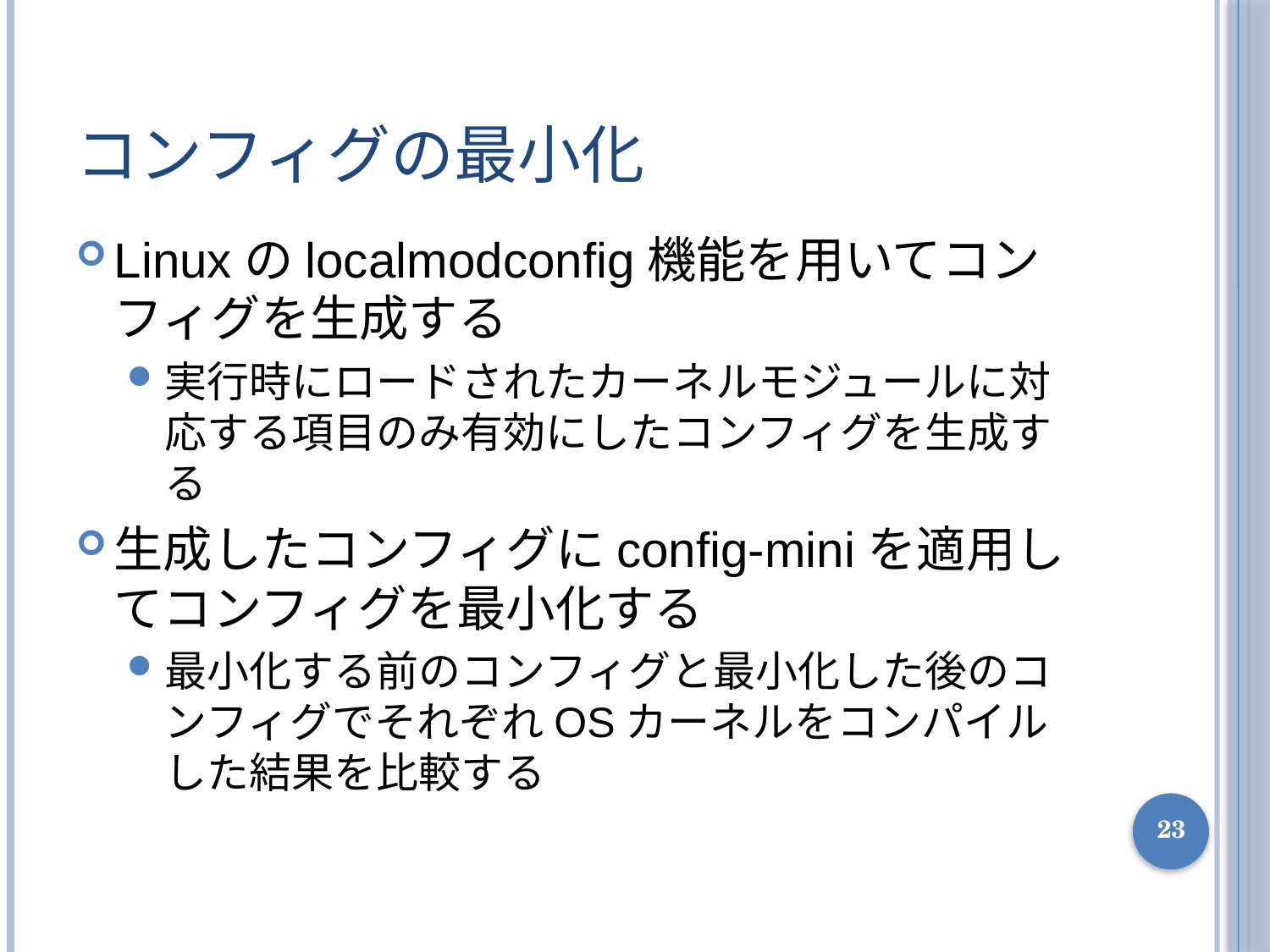

# コンフィグの最小化
Linuxのlocalmodconfig機能を用いてコンフィグを生成する
実行時にロードされたカーネルモジュールに対応する項目のみ有効にしたコンフィグを生成する
生成したコンフィグにconfig-miniを適用してコンフィグを最小化する
最小化する前のコンフィグと最小化した後のコンフィグでそれぞれOSカーネルをコンパイルした結果を比較する
23